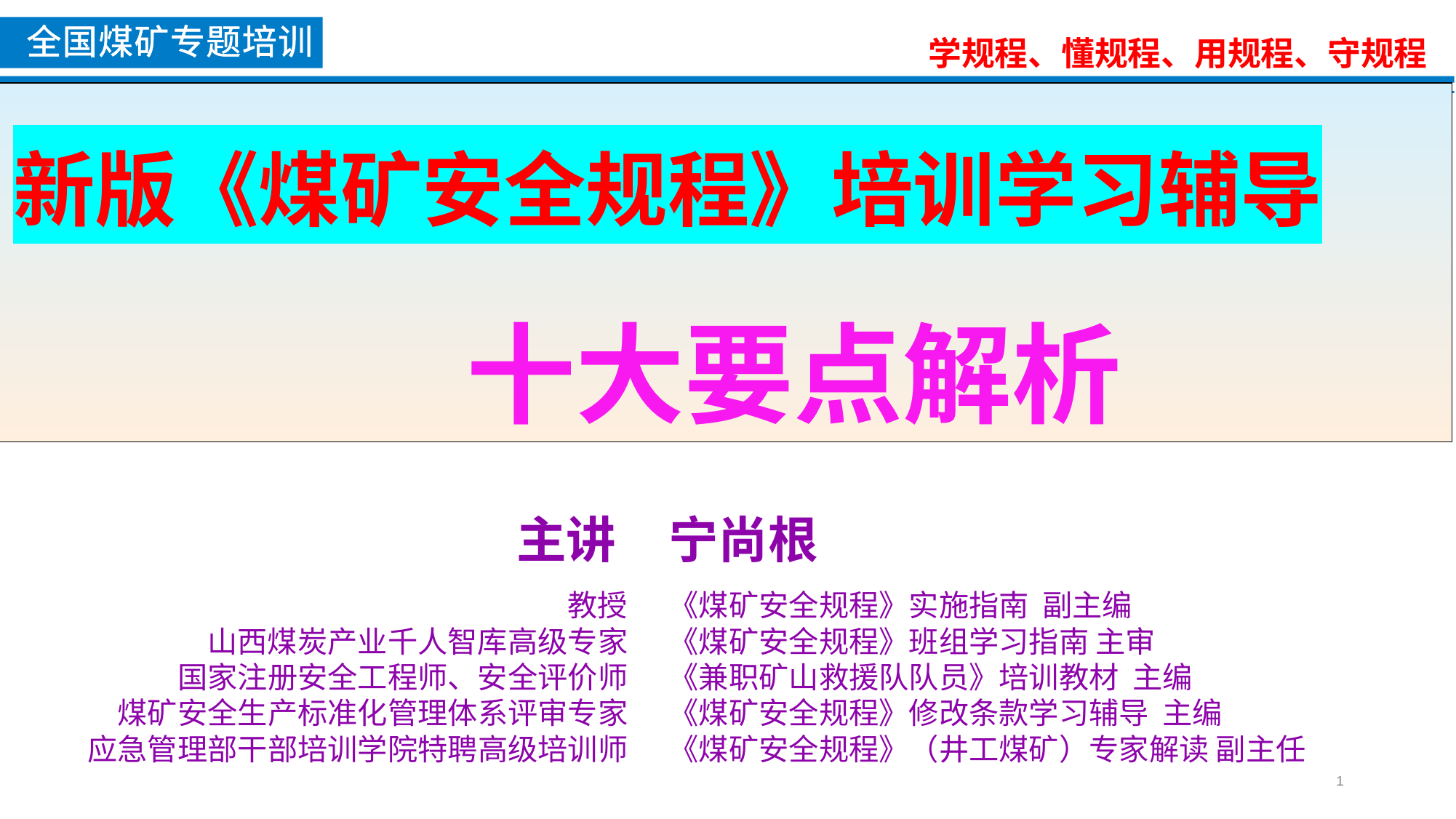

新版《煤矿安全规程》培训学习辅导            十大要点解析
主讲

教授
山西煤炭产业千人智库高级专家
国家注册安全工程师、安全评价师
煤矿安全生产标准化管理体系评审专家
应急管理部干部培训学院特聘高级培训师

宁尚根

《煤矿安全规程》实施指南  副主编
《煤矿安全规程》班组学习指南 主审
《兼职矿山救援队队员》培训教材  主编
《煤矿安全规程》修改条款学习辅导  主编
《煤矿安全规程》（井工煤矿）专家解读 副主任

1